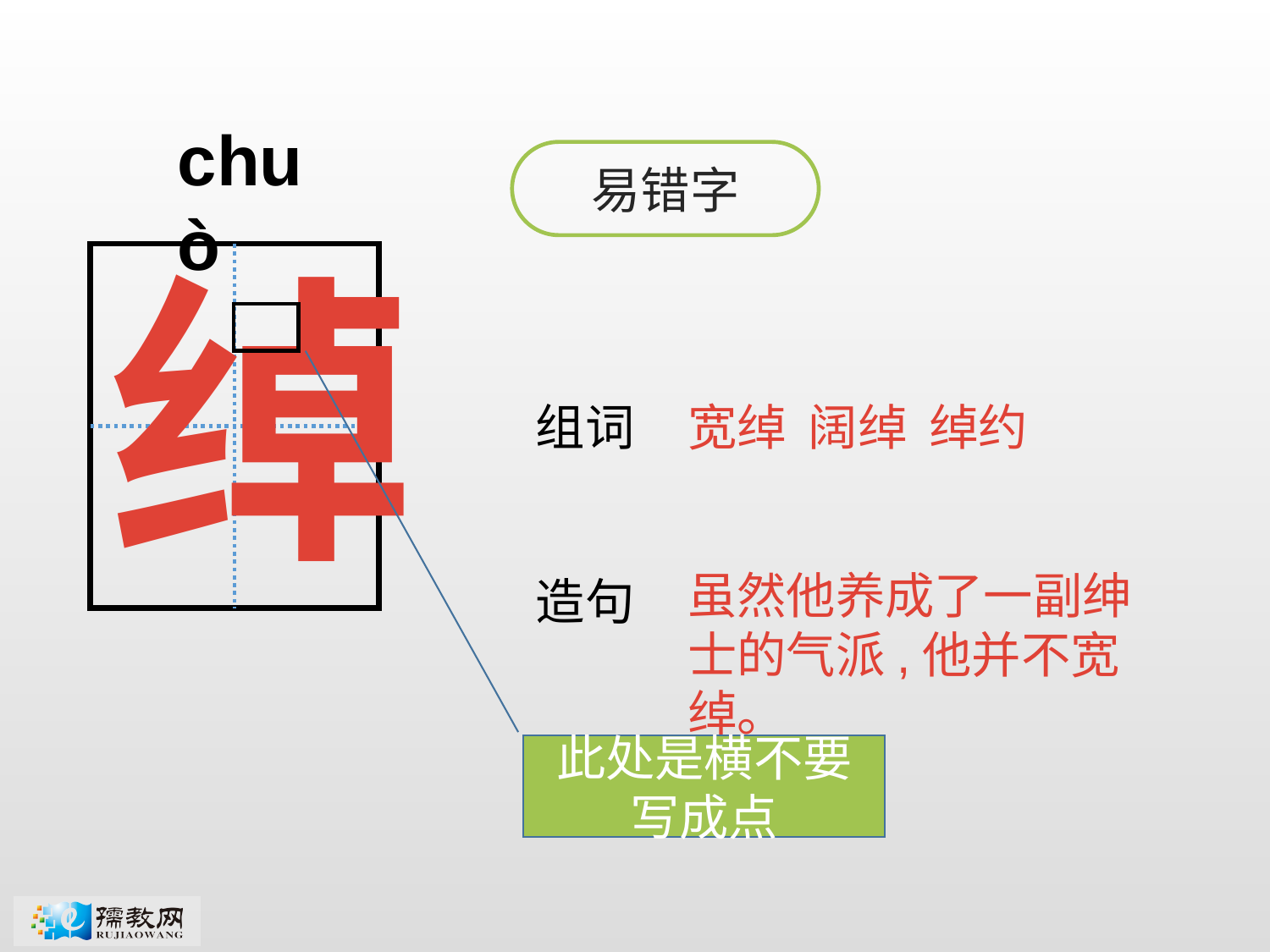

chuò
易错字
绰

组词
宽绰  阔绰  绰约
虽然他养成了一副绅士的气派,他并不宽绰。
造句
此处是横不要写成点